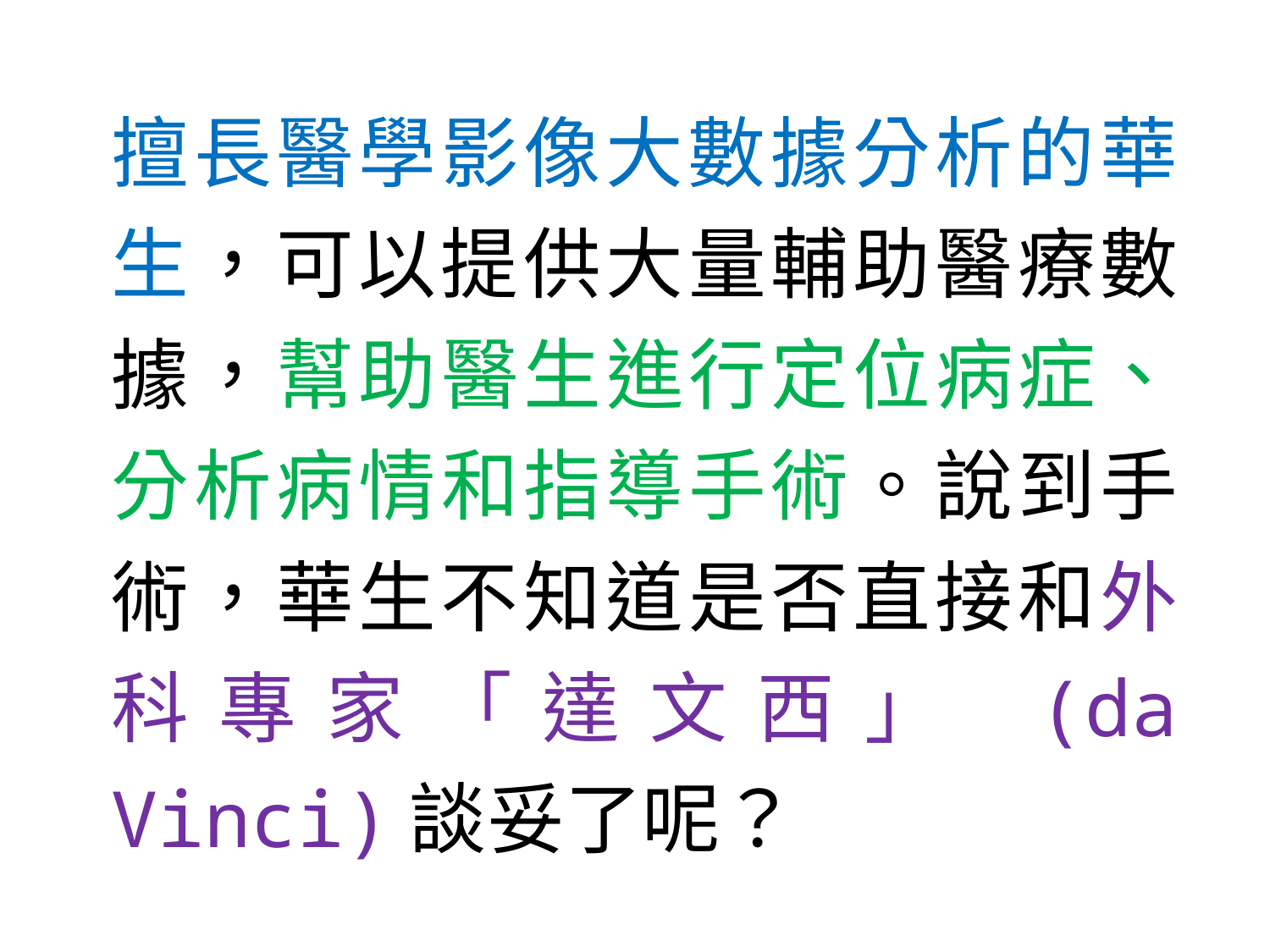

擅長醫學影像大數據分析的華生，可以提供大量輔助醫療數據，幫助醫生進行定位病症、分析病情和指導手術。說到手術，華生不知道是否直接和外科專家「達文西」 (da Vinci)談妥了呢？